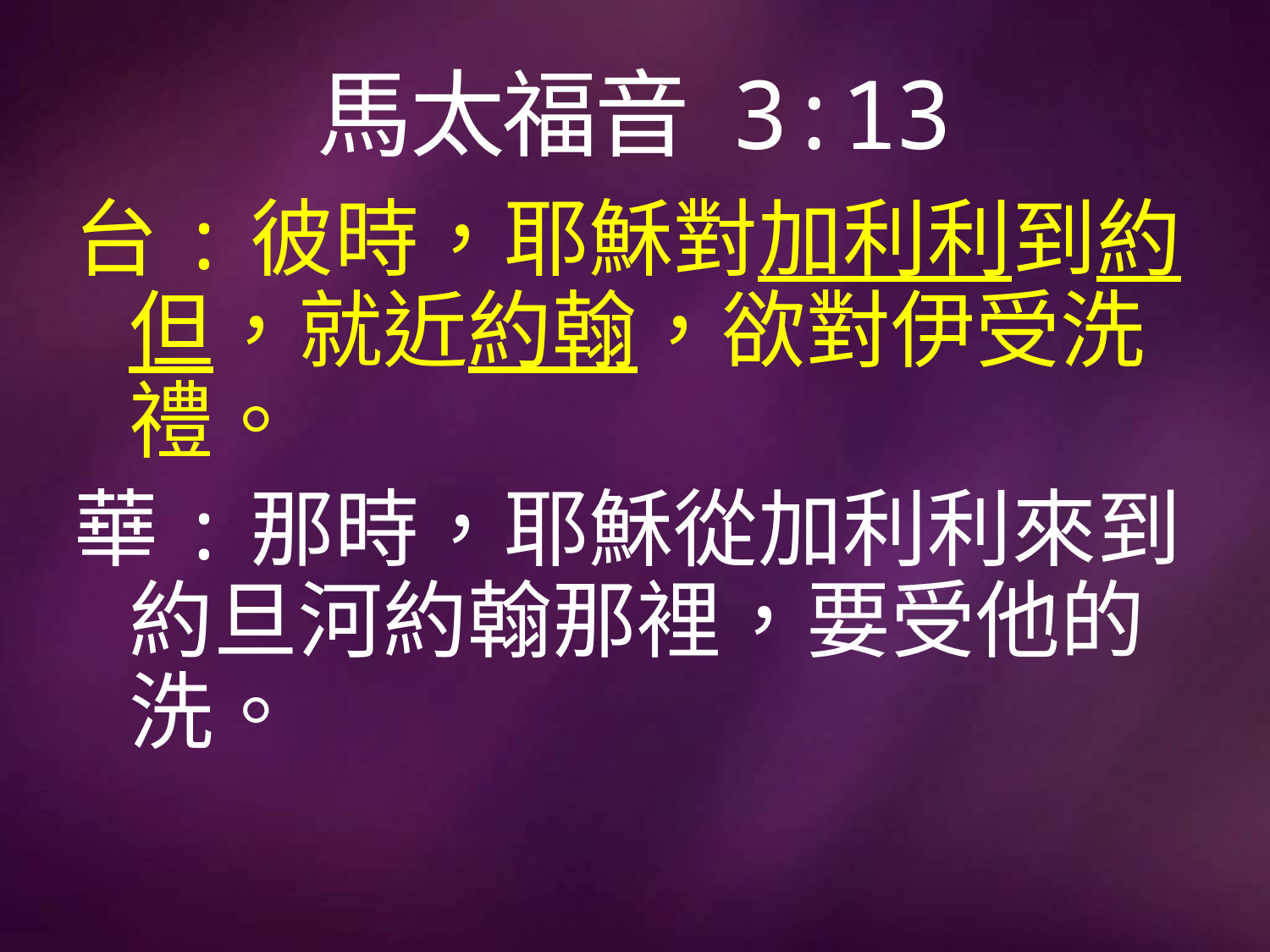

# 馬太福音 3:13
台:彼時，耶穌對加利利到約但，就近約翰，欲對伊受洗禮。
華:那時，耶穌從加利利來到約旦河約翰那裡，要受他的洗。